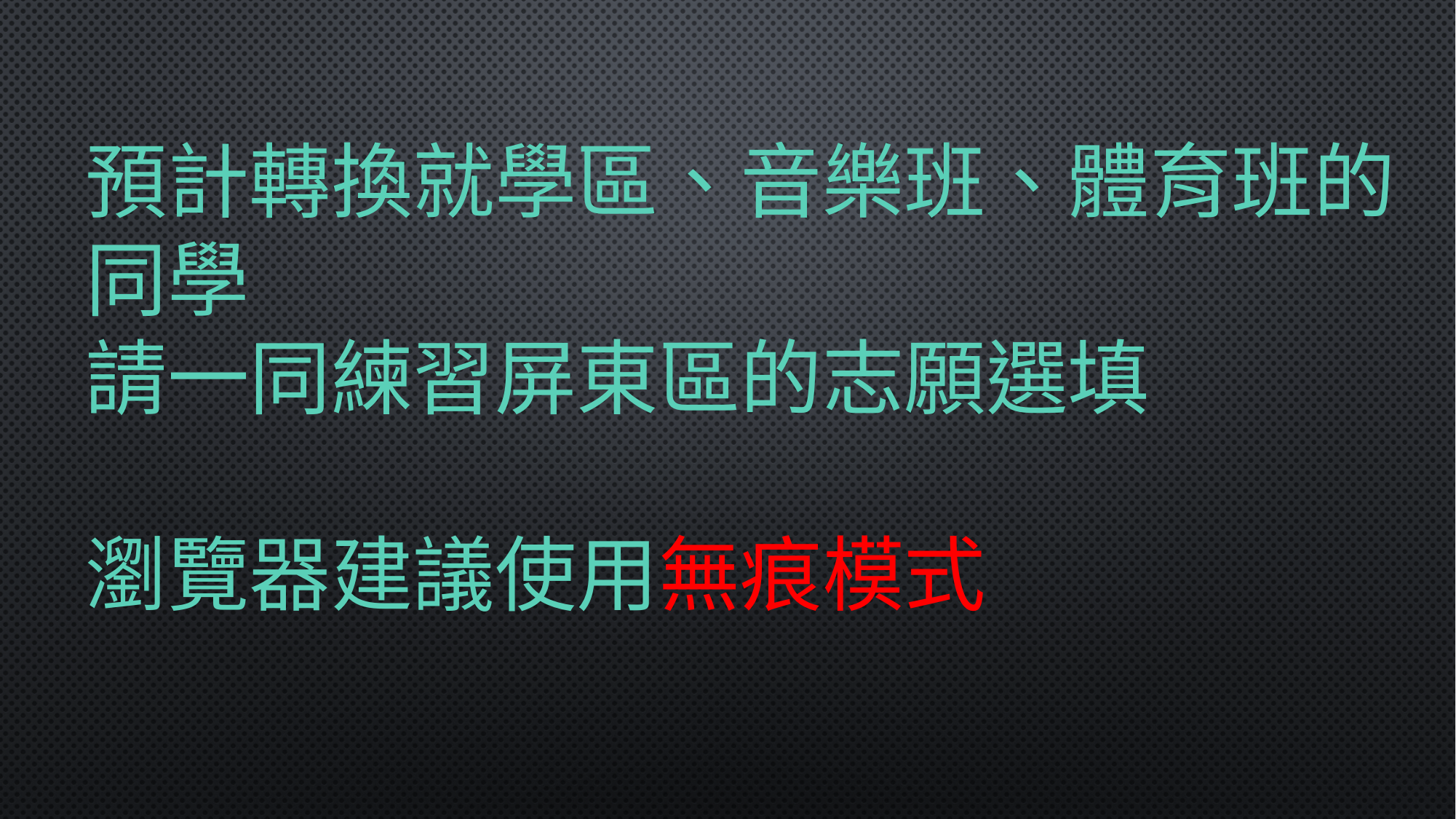

# 預計轉換就學區、音樂班、體育班的同學 請一同練習屏東區的志願選填 瀏覽器建議使用無痕模式